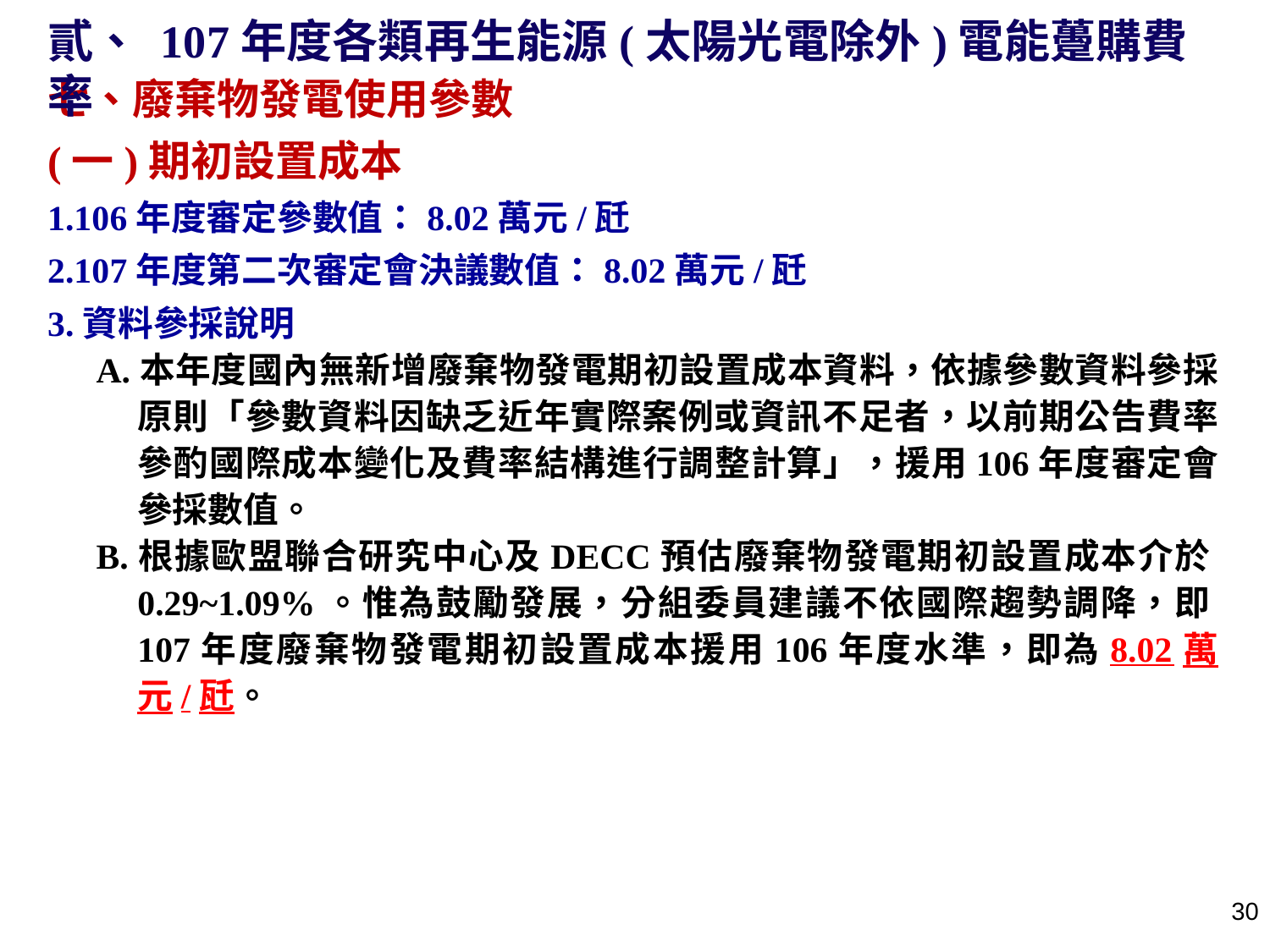

貳、 107年度各類再生能源(太陽光電除外)電能躉購費率
七、廢棄物發電使用參數
(一)期初設置成本
1.106年度審定參數值：8.02萬元/瓩
2.107年度第二次審定會決議數值：8.02萬元/瓩
3.資料參採說明
A.本年度國內無新增廢棄物發電期初設置成本資料，依據參數資料參採原則「參數資料因缺乏近年實際案例或資訊不足者，以前期公告費率參酌國際成本變化及費率結構進行調整計算」，援用106年度審定會參採數值。
B.根據歐盟聯合研究中心及DECC預估廢棄物發電期初設置成本介於0.29~1.09%。惟為鼓勵發展，分組委員建議不依國際趨勢調降，即107年度廢棄物發電期初設置成本援用106年度水準，即為8.02萬元/瓩。
30